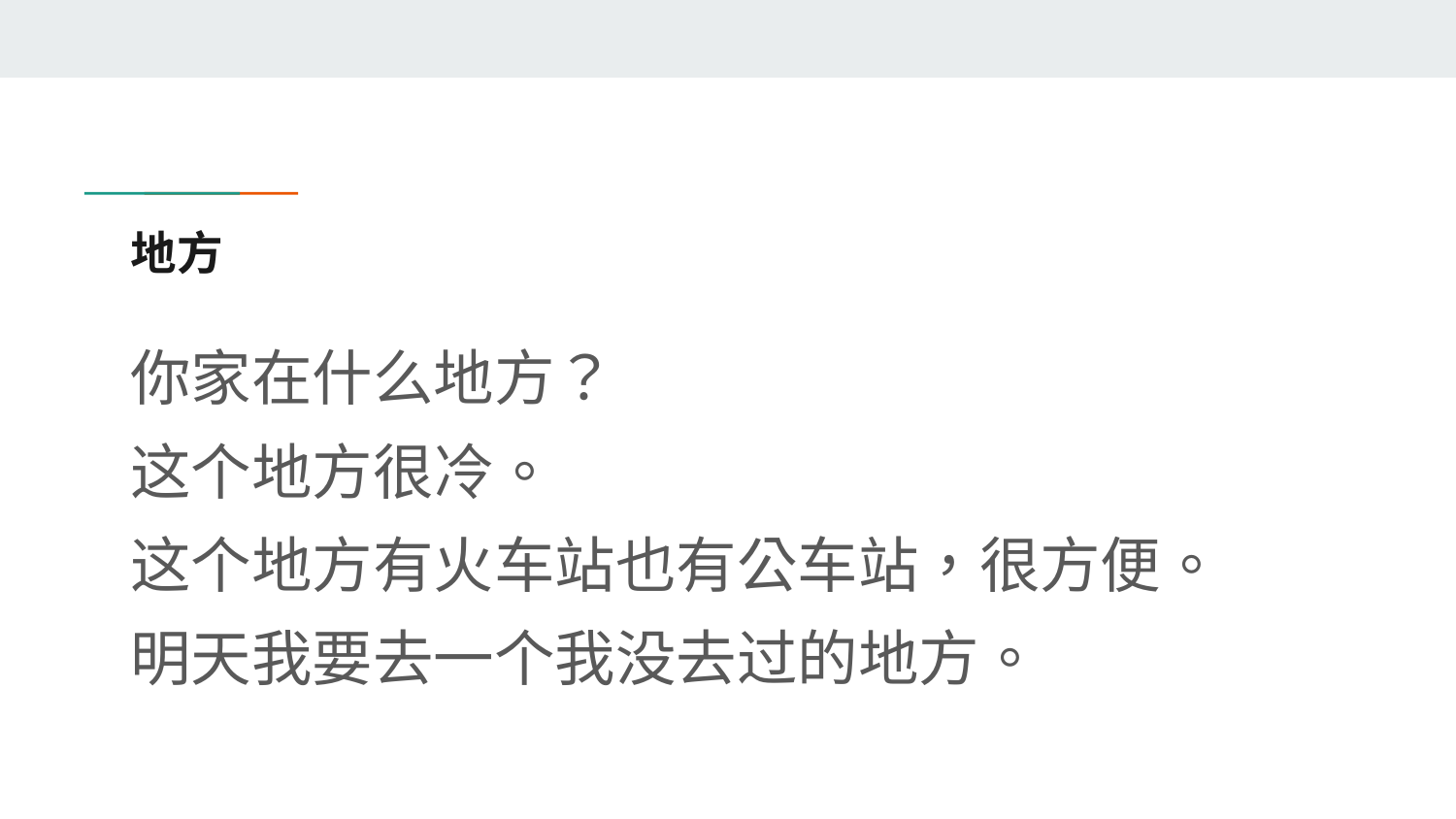

# 地方
你家在什么地方？
这个地方很冷。
这个地方有火车站也有公车站，很方便。
明天我要去一个我没去过的地方。